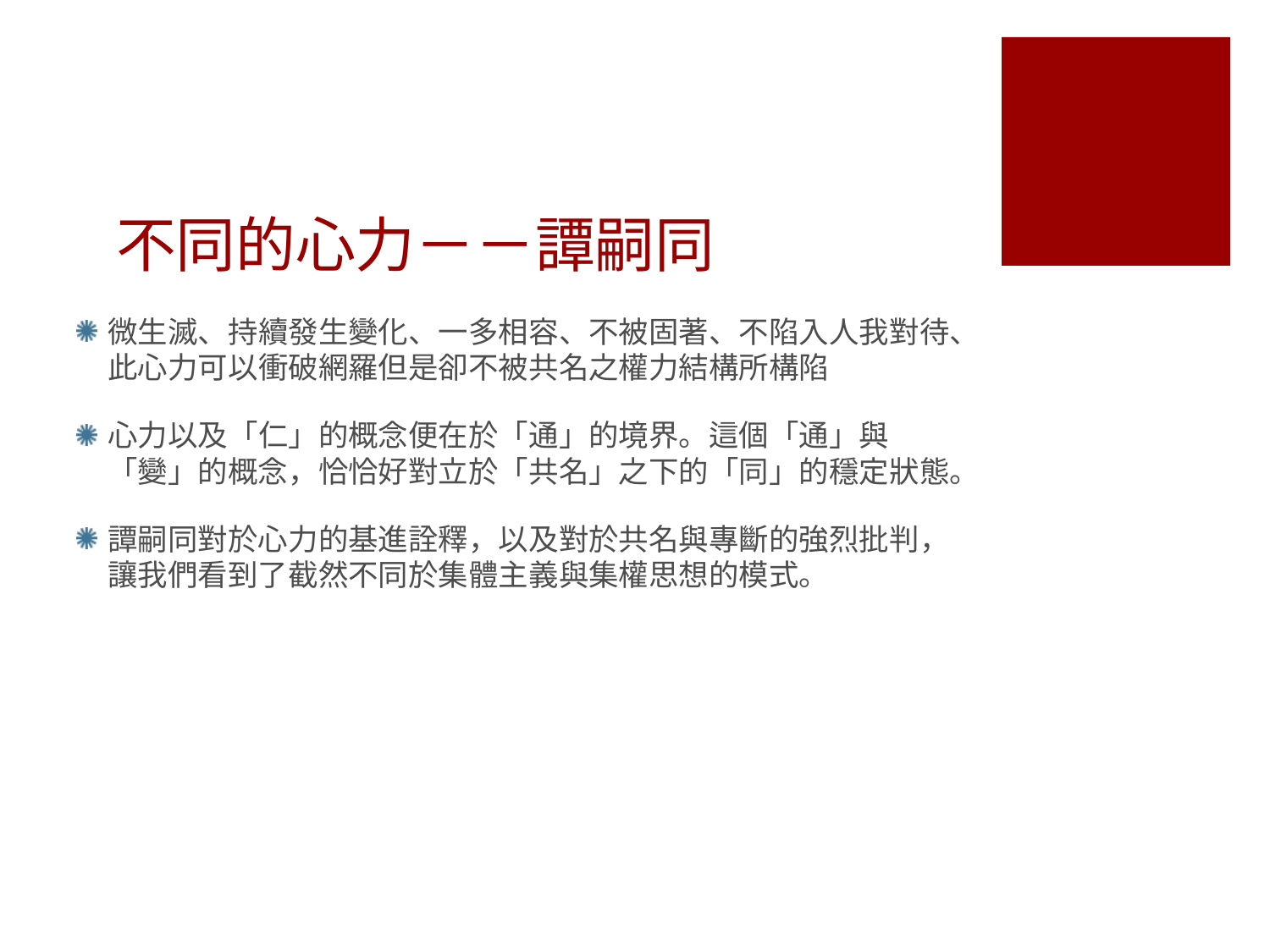

# 不同的心力－－譚嗣同
微生滅、持續發生變化、一多相容、不被固著、不陷入人我對待、此心力可以衝破網羅但是卻不被共名之權力結構所構陷
心力以及「仁」的概念便在於「通」的境界。這個「通」與「變」的概念，恰恰好對立於「共名」之下的「同」的穩定狀態。
譚嗣同對於心力的基進詮釋，以及對於共名與專斷的強烈批判，讓我們看到了截然不同於集體主義與集權思想的模式。